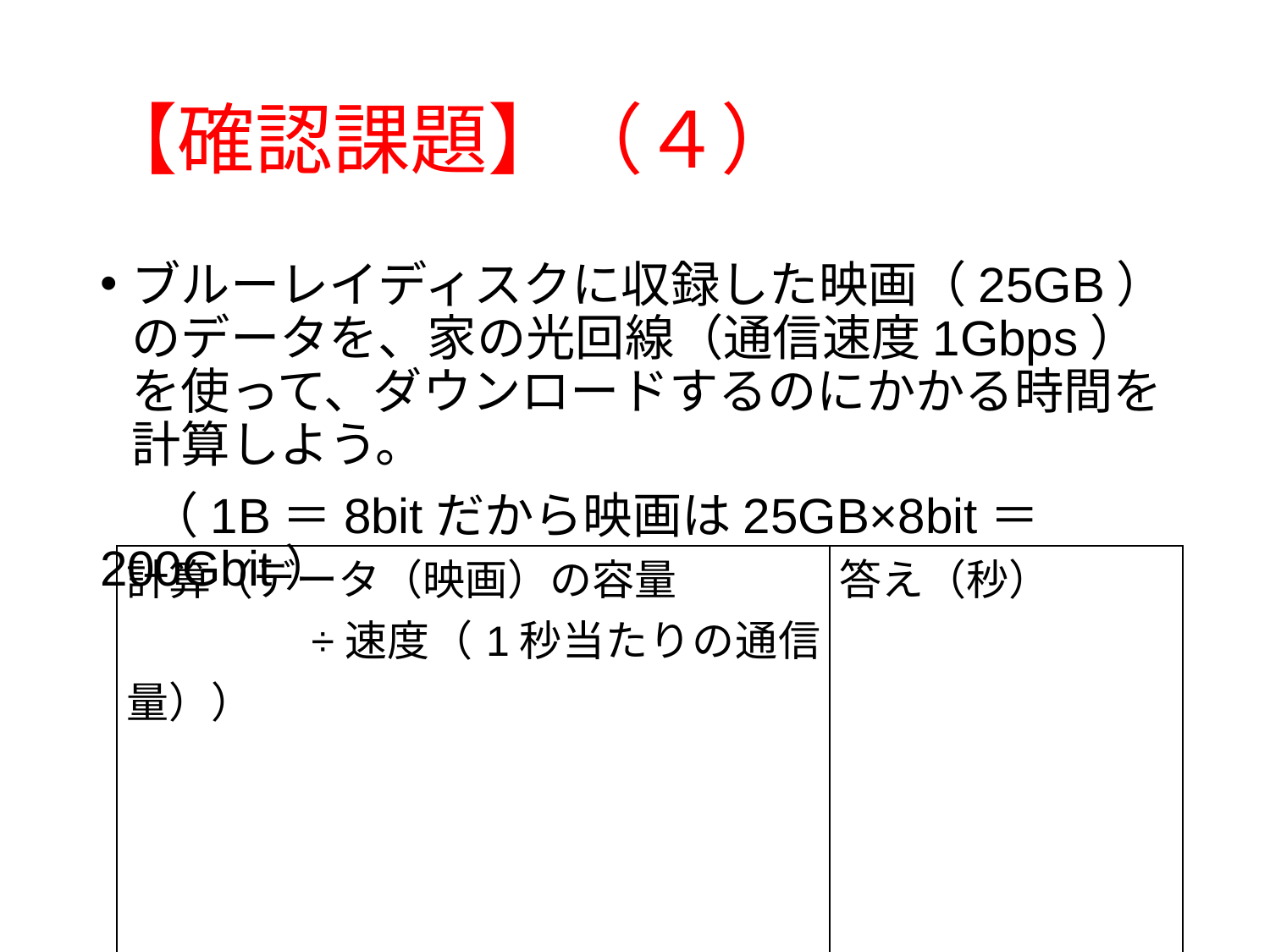

# 【確認課題】（４）
ブルーレイディスクに収録した映画（25GB）のデータを、家の光回線（通信速度1Gbps）を使って、ダウンロードするのにかかる時間を計算しよう。
　（1B＝8bitだから映画は25GB×8bit＝200Gbit）
| 計算（データ（映画）の容量 　　　　÷速度（1秒当たりの通信量）） | 答え（秒） |
| --- | --- |